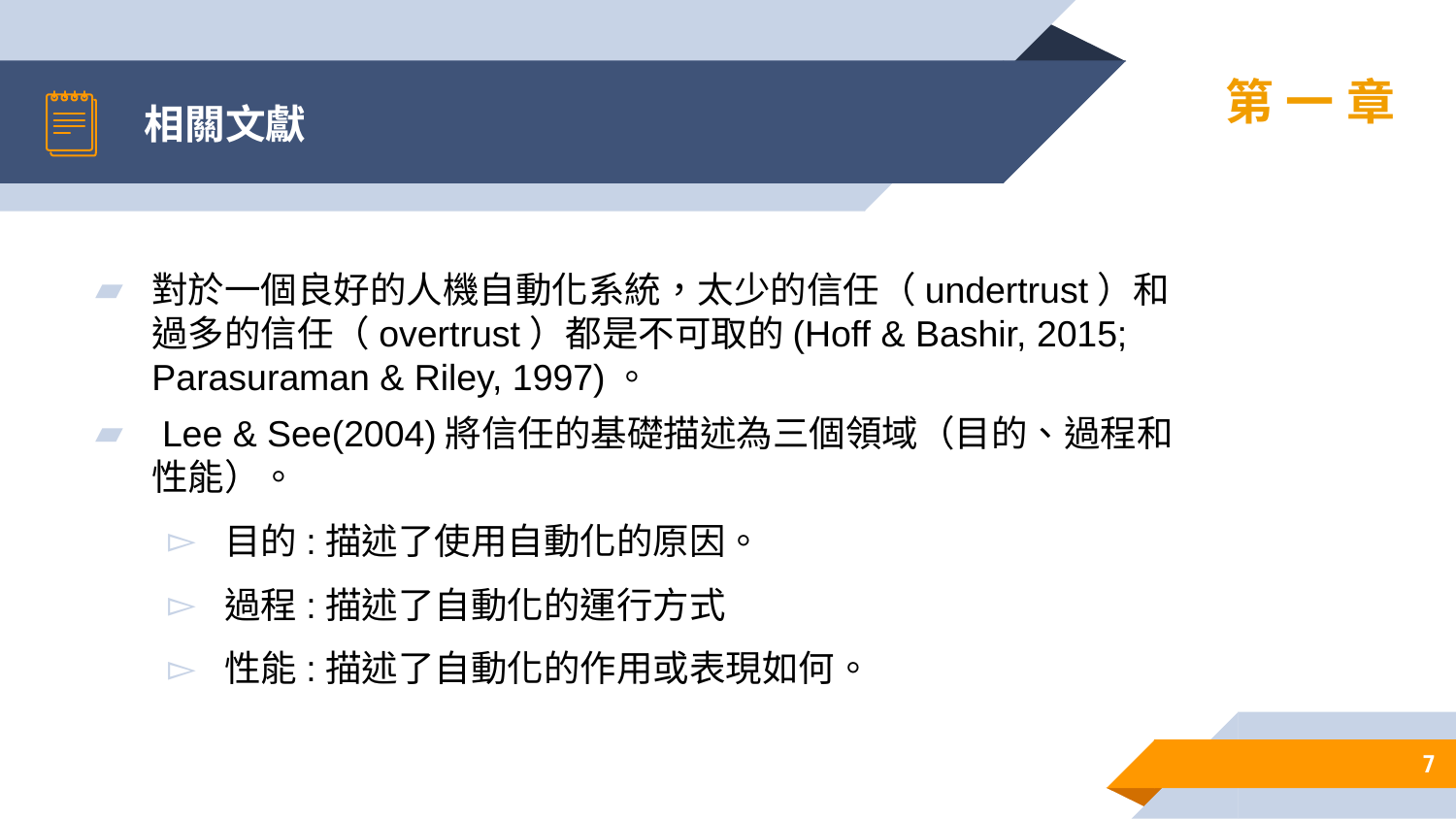

# 相關文獻
第一章

對於一個良好的人機自動化系統，太少的信任（undertrust）和過多的信任（overtrust）都是不可取的(Hoff & Bashir, 2015; Parasuraman & Riley, 1997)。
 Lee & See(2004)將信任的基礎描述為三個領域（目的、過程和性能）。
目的:描述了使用自動化的原因。
過程:描述了自動化的運行方式
性能:描述了自動化的作用或表現如何。

7